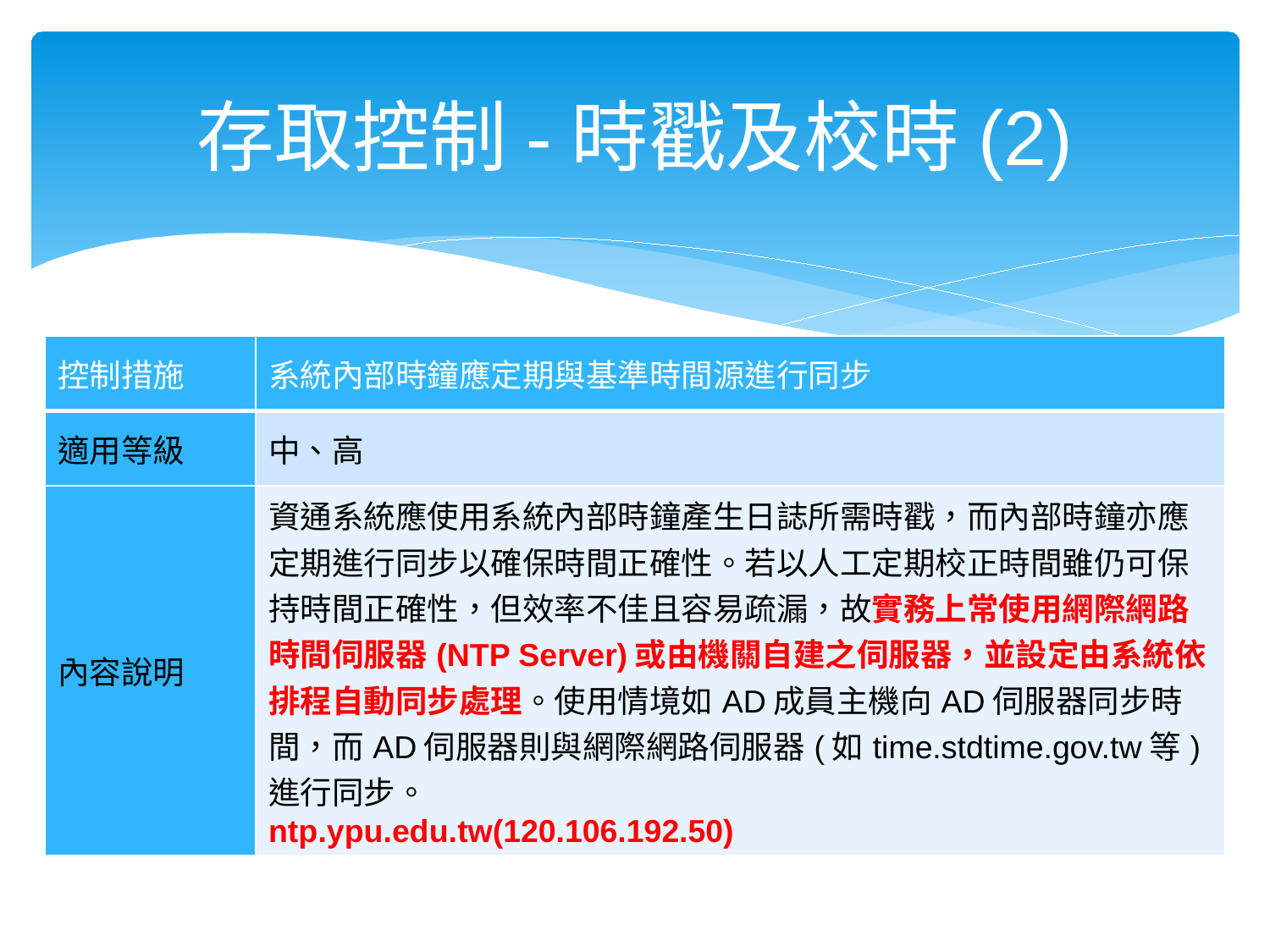

# 存取控制-時戳及校時(2)
| 控制措施 | 系統內部時鐘應定期與基準時間源進行同步 |
| --- | --- |
| 適用等級 | 中、高 |
| 內容說明 | 資通系統應使用系統內部時鐘產生日誌所需時戳，而內部時鐘亦應定期進行同步以確保時間正確性。若以人工定期校正時間雖仍可保持時間正確性，但效率不佳且容易疏漏，故實務上常使用網際網路時間伺服器(NTP Server)或由機關自建之伺服器，並設定由系統依排程自動同步處理。使用情境如AD成員主機向AD伺服器同步時間，而AD伺服器則與網際網路伺服器(如time.stdtime.gov.tw等)進行同步。 ntp.ypu.edu.tw(120.106.192.50) |